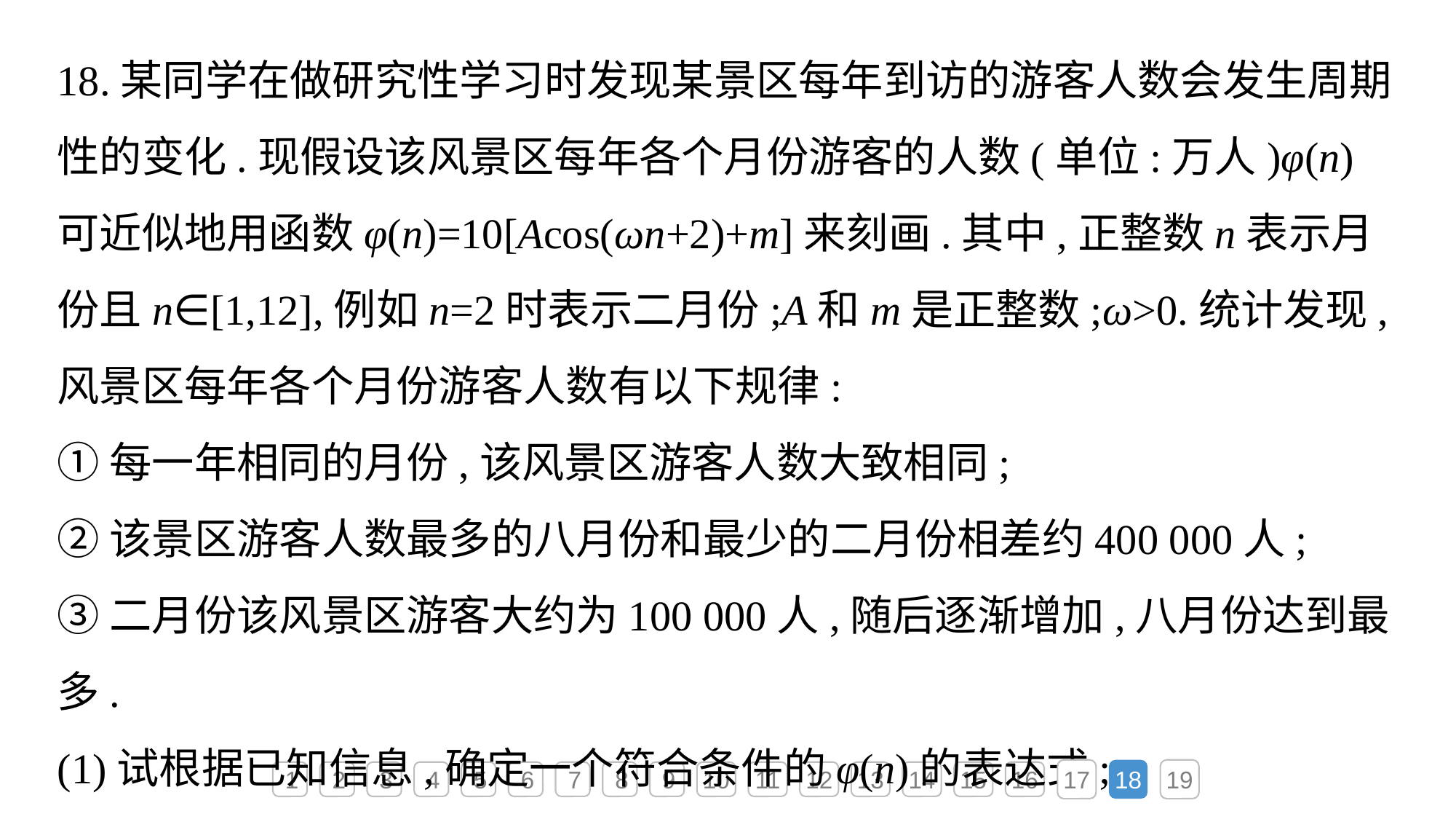

18.某同学在做研究性学习时发现某景区每年到访的游客人数会发生周期性的变化.现假设该风景区每年各个月份游客的人数(单位:万人)φ(n)可近似地用函数φ(n)=10[Acos(ωn+2)+m]来刻画.其中,正整数n表示月份且n∈[1,12],例如n=2时表示二月份;A和m是正整数;ω>0.统计发现,风景区每年各个月份游客人数有以下规律:
①每一年相同的月份,该风景区游客人数大致相同;
②该景区游客人数最多的八月份和最少的二月份相差约400 000人;
③二月份该风景区游客大约为100 000人,随后逐渐增加,八月份达到最多.
(1)试根据已知信息,确定一个符合条件的φ(n)的表达式;
17
18
19
1
2
3
4
5
6
7
8
9
10
11
12
13
14
15
16